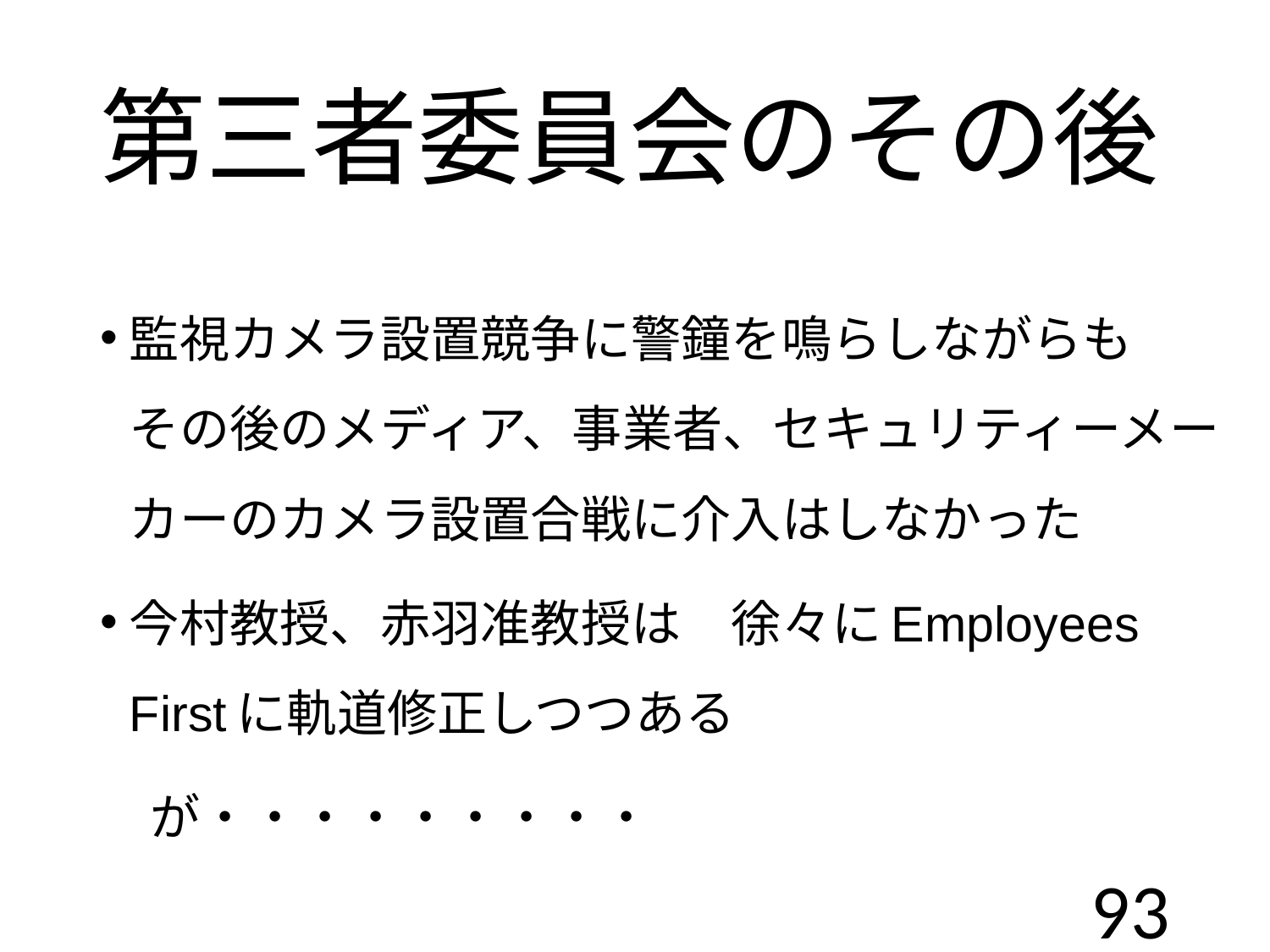

# 第三者委員会のその後
監視カメラ設置競争に警鐘を鳴らしながらも　その後のメディア、事業者、セキュリティーメーカーのカメラ設置合戦に介入はしなかった
今村教授、赤羽准教授は　徐々にEmployees Firstに軌道修正しつつある
　が・・・・・・・・・

93